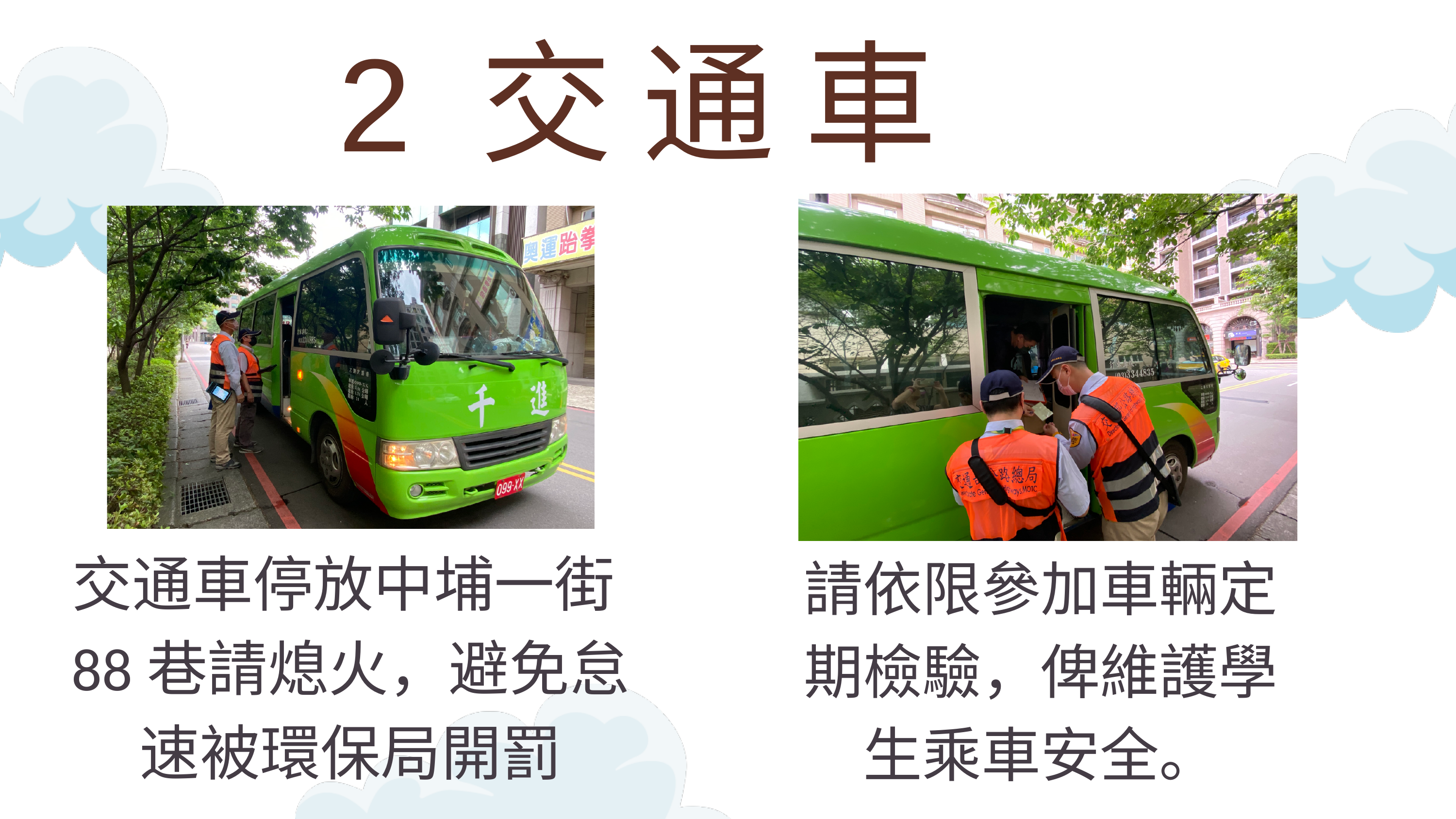

2 交 通 車

交通車停放中埔一街88巷請熄火，避免怠速被環保局開罰
請依限參加車輛定期檢驗，俾維護學生乘車安全。